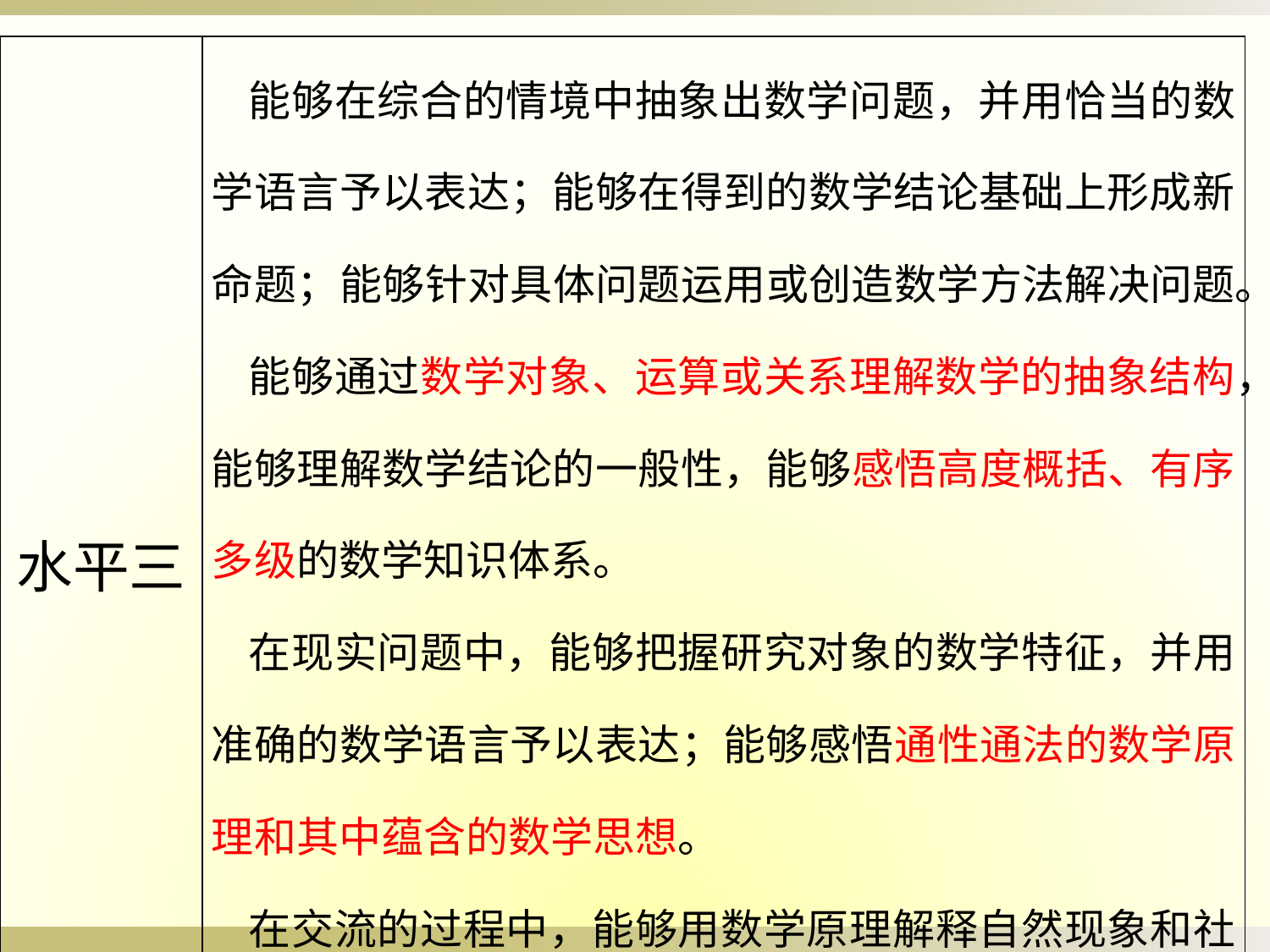

| 水平三 | 能够在综合的情境中抽象出数学问题，并用恰当的数学语言予以表达；能够在得到的数学结论基础上形成新命题；能够针对具体问题运用或创造数学方法解决问题。 能够通过数学对象、运算或关系理解数学的抽象结构，能够理解数学结论的一般性，能够感悟高度概括、有序多级的数学知识体系。 在现实问题中，能够把握研究对象的数学特征，并用准确的数学语言予以表达；能够感悟通性通法的数学原理和其中蕴含的数学思想。 在交流的过程中，能够用数学原理解释自然现象和社会现象。 |
| --- | --- |